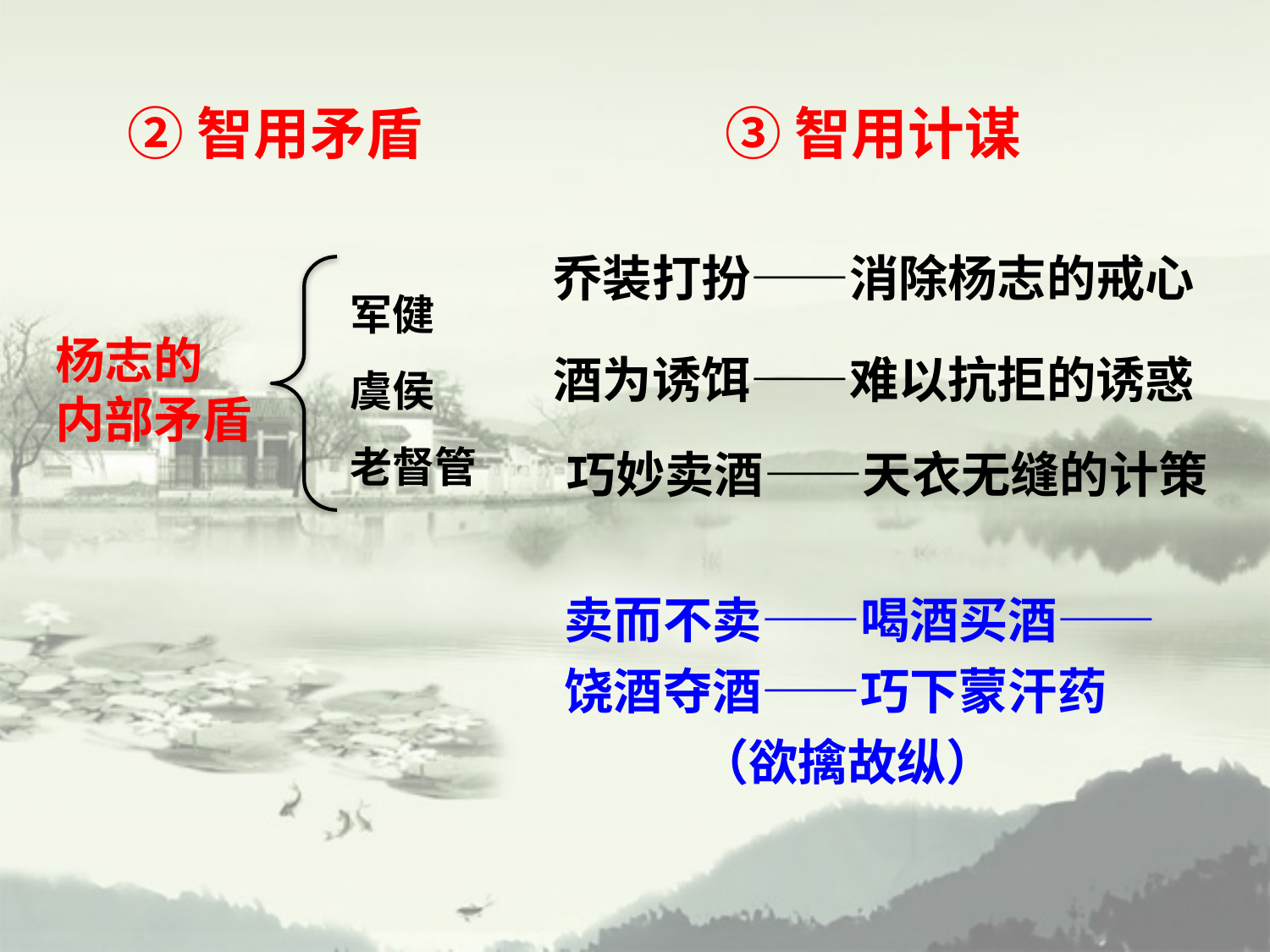

②智用矛盾
③智用计谋
乔装打扮——消除杨志的戒心

军健
虞侯
老督管
杨志的
内部矛盾
酒为诱饵——难以抗拒的诱惑
巧妙卖酒——天衣无缝的计策
卖而不卖——喝酒买酒——
饶酒夺酒——巧下蒙汗药
           （欲擒故纵）